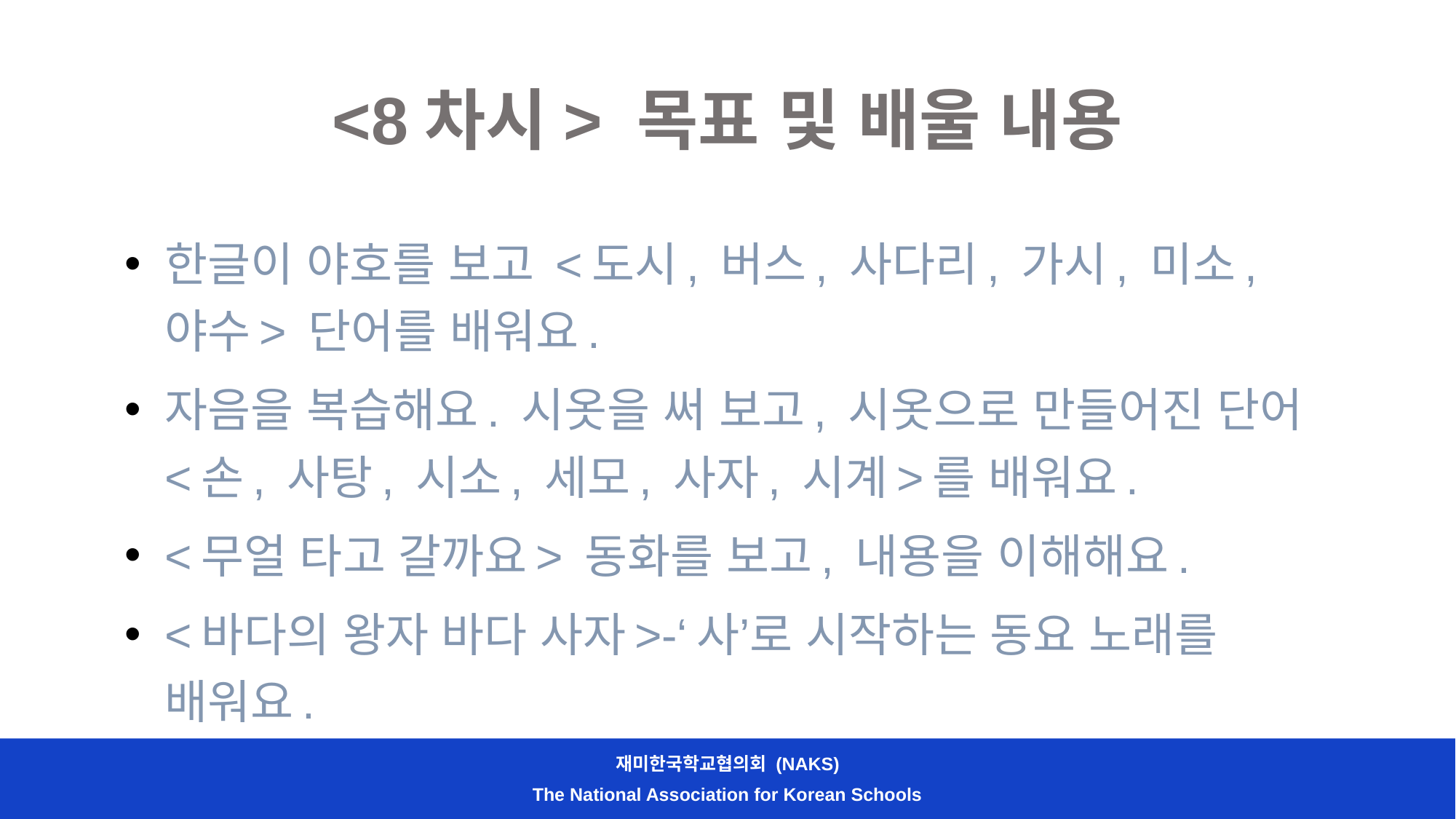

# <8차시> 목표 및 배울 내용
한글이 야호를 보고 <도시, 버스, 사다리, 가시, 미소, 야수> 단어를 배워요.
자음을 복습해요. 시옷을 써 보고, 시옷으로 만들어진 단어 <손, 사탕, 시소, 세모, 사자, 시계>를 배워요.
<무얼 타고 갈까요> 동화를 보고, 내용을 이해해요.
<바다의 왕자 바다 사자>-‘사’로 시작하는 동요 노래를 배워요.
재미한국학교협의회 (NAKS)
The National Association for Korean Schools